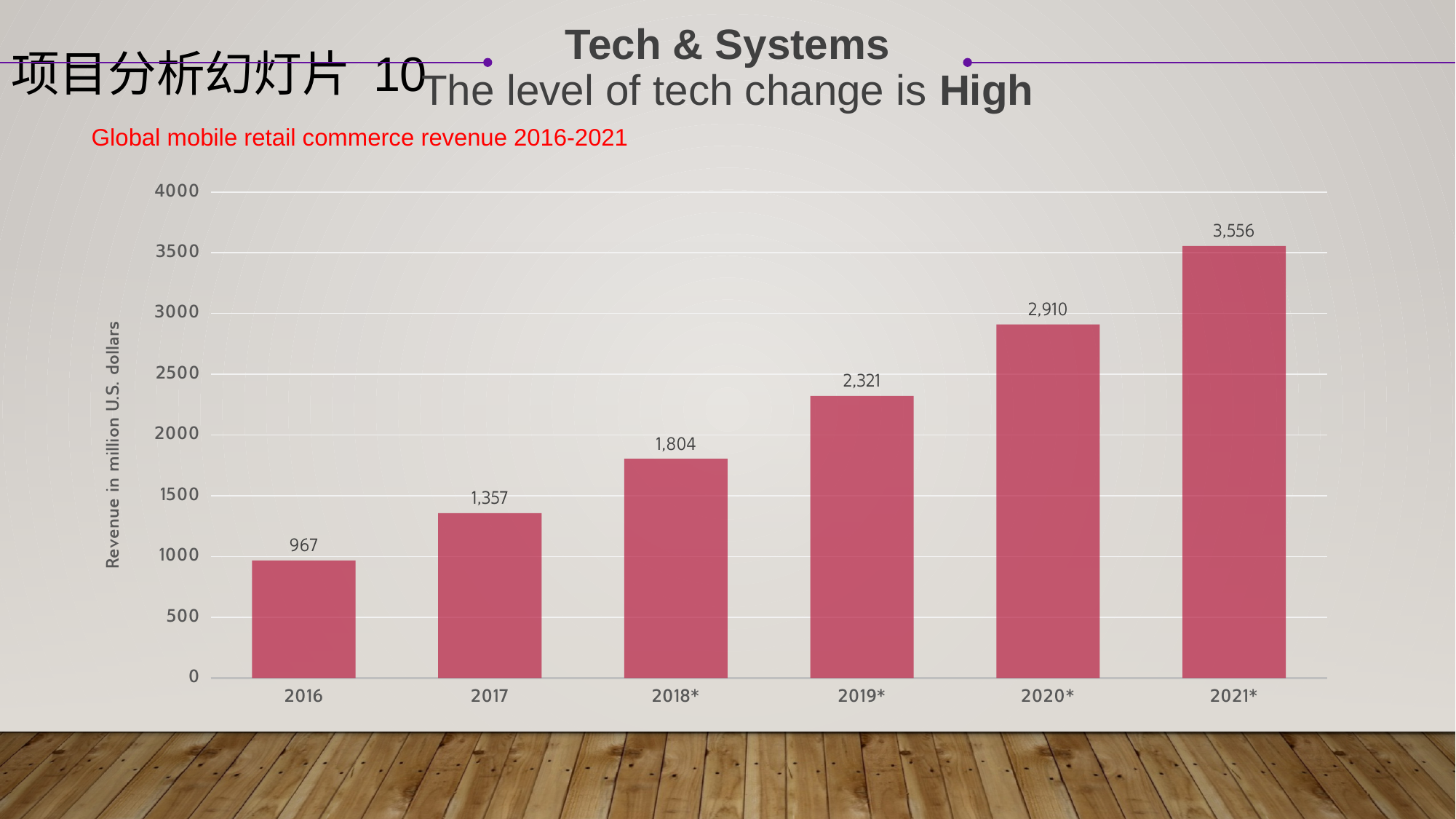

Tech & Systems
The level of tech change is High
项目分析幻灯片 10
Global mobile retail commerce revenue 2016-2021

### Chart

| Category | data |
|---|---|
| 2016 | 967.0 |
| 2017 | 1357.0 |
| 2018* | 1804.0 |
| 2019* | 2321.0 |
| 2020* | 2910.0 |
| 2021* | 3556.0 |